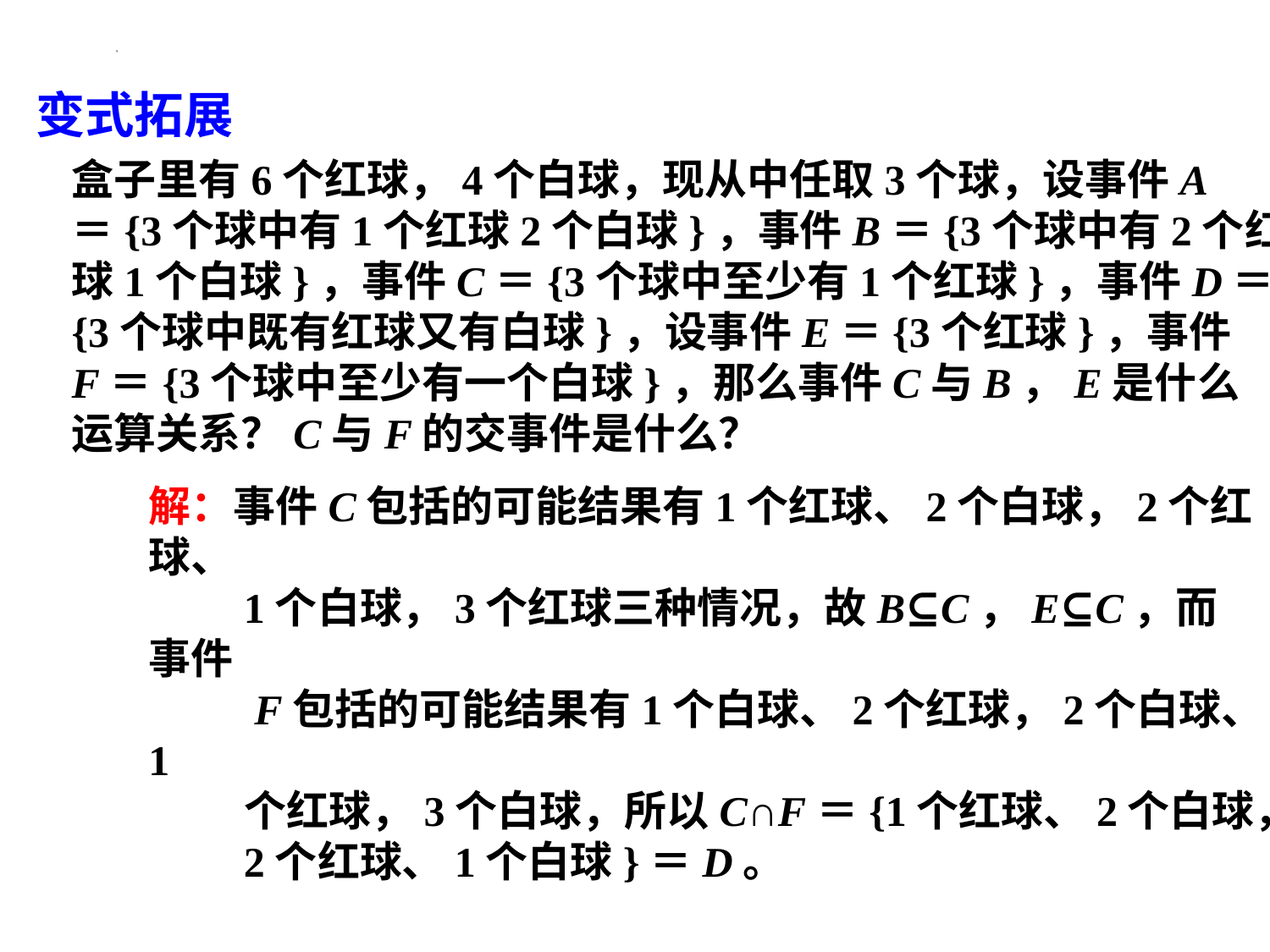

变式拓展
盒子里有6个红球，4个白球，现从中任取3个球，设事件A
＝{3个球中有1个红球2个白球}，事件B＝{3个球中有2个红
球1个白球}，事件C＝{3个球中至少有1个红球}，事件D＝
{3个球中既有红球又有白球}，设事件E＝{3个红球}，事件
F＝{3个球中至少有一个白球}，那么事件C与B，E是什么
运算关系？C与F的交事件是什么？
解：事件C包括的可能结果有1个红球、2个白球，2个红球、
         1个白球，3个红球三种情况，故B⊆C，E⊆C，而事件
          F包括的可能结果有1个白球、2个红球，2个白球、1
         个红球，3个白球，所以C∩F＝{1个红球、2个白球，
         2个红球、1个白球}＝D。